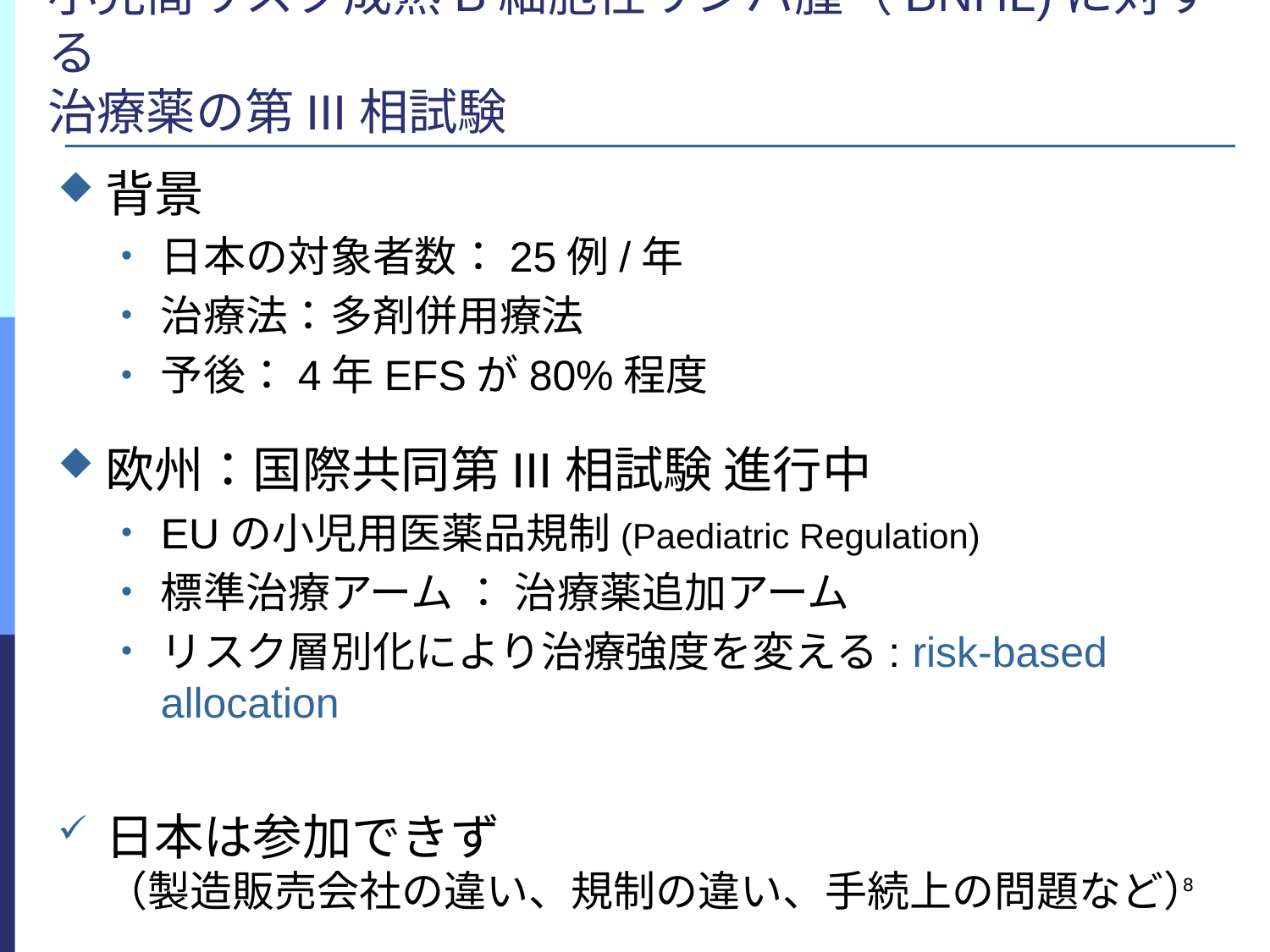

# 小児高リスク成熟B細胞性リンパ腫（BNHL)に対する 治療薬の第III相試験
背景
日本の対象者数：25例/年
治療法：多剤併用療法
予後：4年EFSが80%程度
欧州：国際共同第III相試験 進行中
EUの小児用医薬品規制(Paediatric Regulation)
標準治療アーム ： 治療薬追加アーム
リスク層別化により治療強度を変える: risk-based allocation

日本は参加できず
（製造販売会社の違い、規制の違い、手続上の問題など）
8